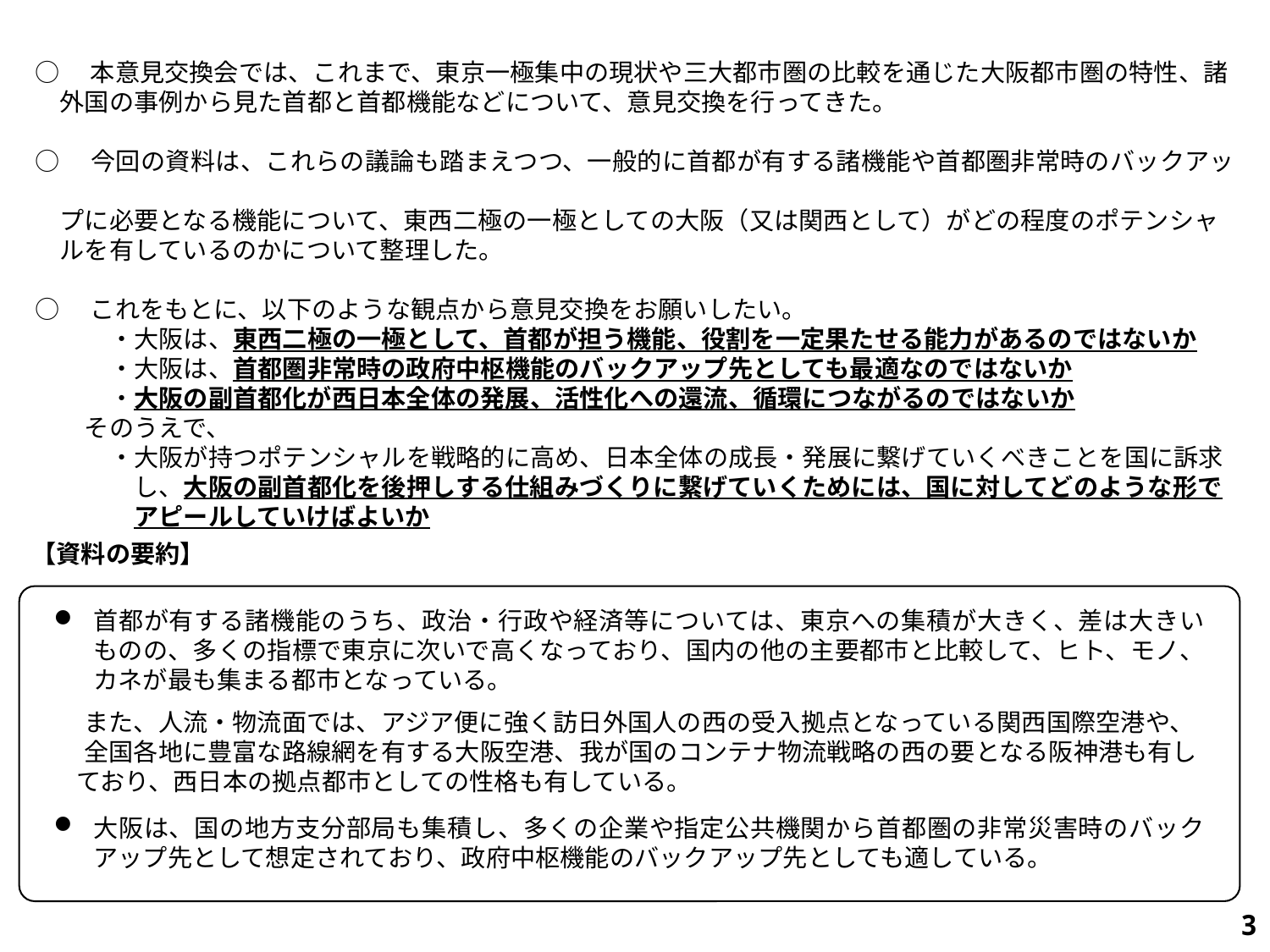

○　本意見交換会では、これまで、東京一極集中の現状や三大都市圏の比較を通じた大阪都市圏の特性、諸
　外国の事例から見た首都と首都機能などについて、意見交換を行ってきた。

○　今回の資料は、これらの議論も踏まえつつ、一般的に首都が有する諸機能や首都圏非常時のバックアッ
　プに必要となる機能について、東西二極の一極としての大阪（又は関西として）がどの程度のポテンシャ
　ルを有しているのかについて整理した。

○　これをもとに、以下のような観点から意見交換をお願いしたい。
　　　・大阪は、東西二極の一極として、首都が担う機能、役割を一定果たせる能力があるのではないか
　　　・大阪は、首都圏非常時の政府中枢機能のバックアップ先としても最適なのではないか
　　　・大阪の副首都化が西日本全体の発展、活性化への還流、循環につながるのではないか
　　そのうえで、
　　　・大阪が持つポテンシャルを戦略的に高め、日本全体の成長・発展に繋げていくべきことを国に訴求
　　　　し、大阪の副首都化を後押しする仕組みづくりに繋げていくためには、国に対してどのような形で
　　　　アピールしていけばよいか
【資料の要約】
首都が有する諸機能のうち、政治・行政や経済等については、東京への集積が大きく、差は大きいものの、多くの指標で東京に次いで高くなっており、国内の他の主要都市と比較して、ヒト、モノ、カネが最も集まる都市となっている。

　 また、人流・物流面では、アジア便に強く訪日外国人の西の受入拠点となっている関西国際空港や、
　 全国各地に豊富な路線網を有する大阪空港、我が国のコンテナ物流戦略の西の要となる阪神港も有し
   ており、西日本の拠点都市としての性格も有している。

大阪は、国の地方支分部局も集積し、多くの企業や指定公共機関から首都圏の非常災害時のバックアップ先として想定されており、政府中枢機能のバックアップ先としても適している。
3